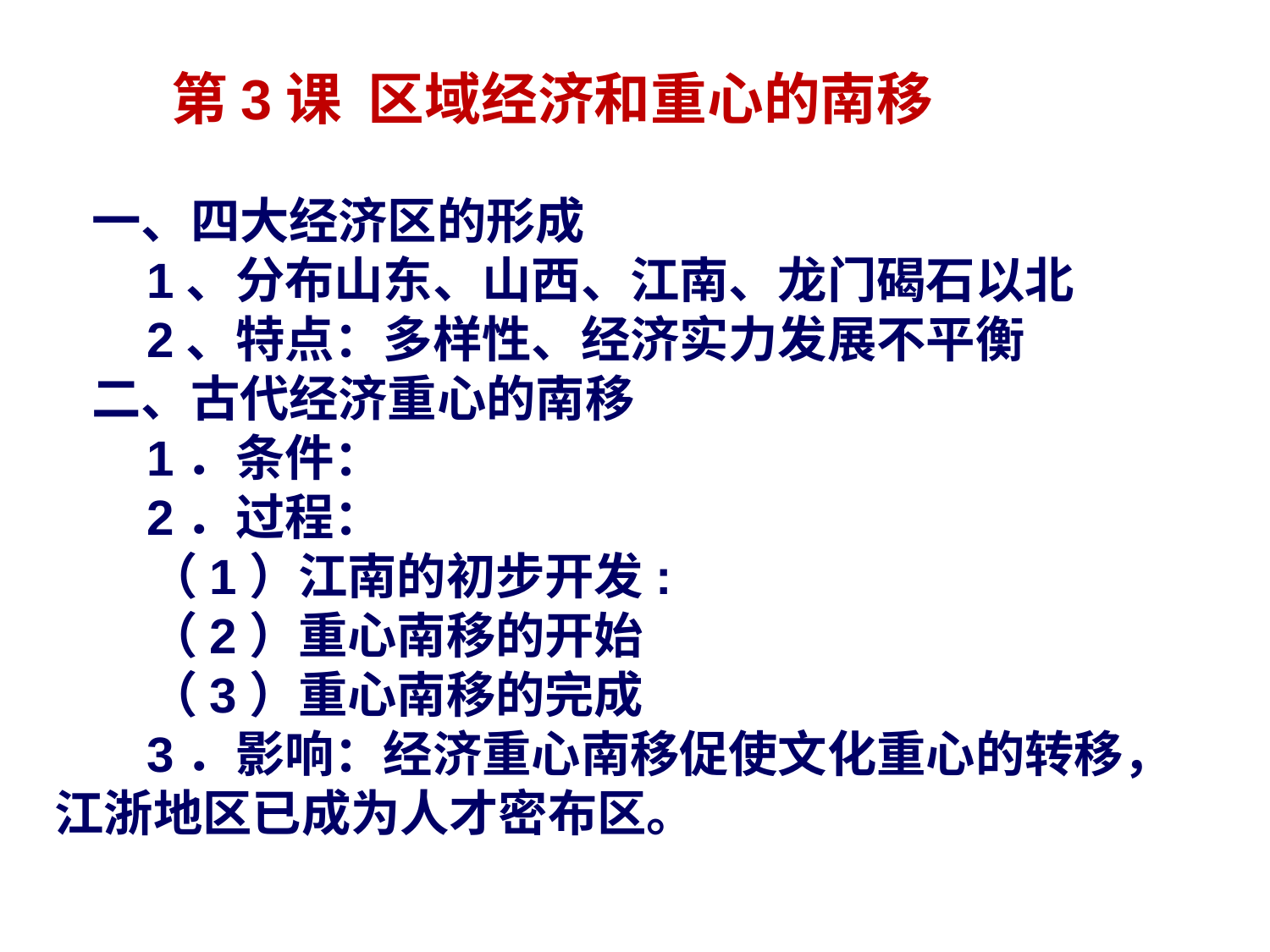

第3课  区域经济和重心的南移

一、四大经济区的形成
    1、分布山东、山西、江南、龙门碣石以北
    2、特点：多样性、经济实力发展不平衡
二、古代经济重心的南移
    1．条件：
    2．过程：
    （1）江南的初步开发:
    （2）重心南移的开始
    （3）重心南移的完成
    3．影响：经济重心南移促使文化重心的转移，江浙地区已成为人才密布区。